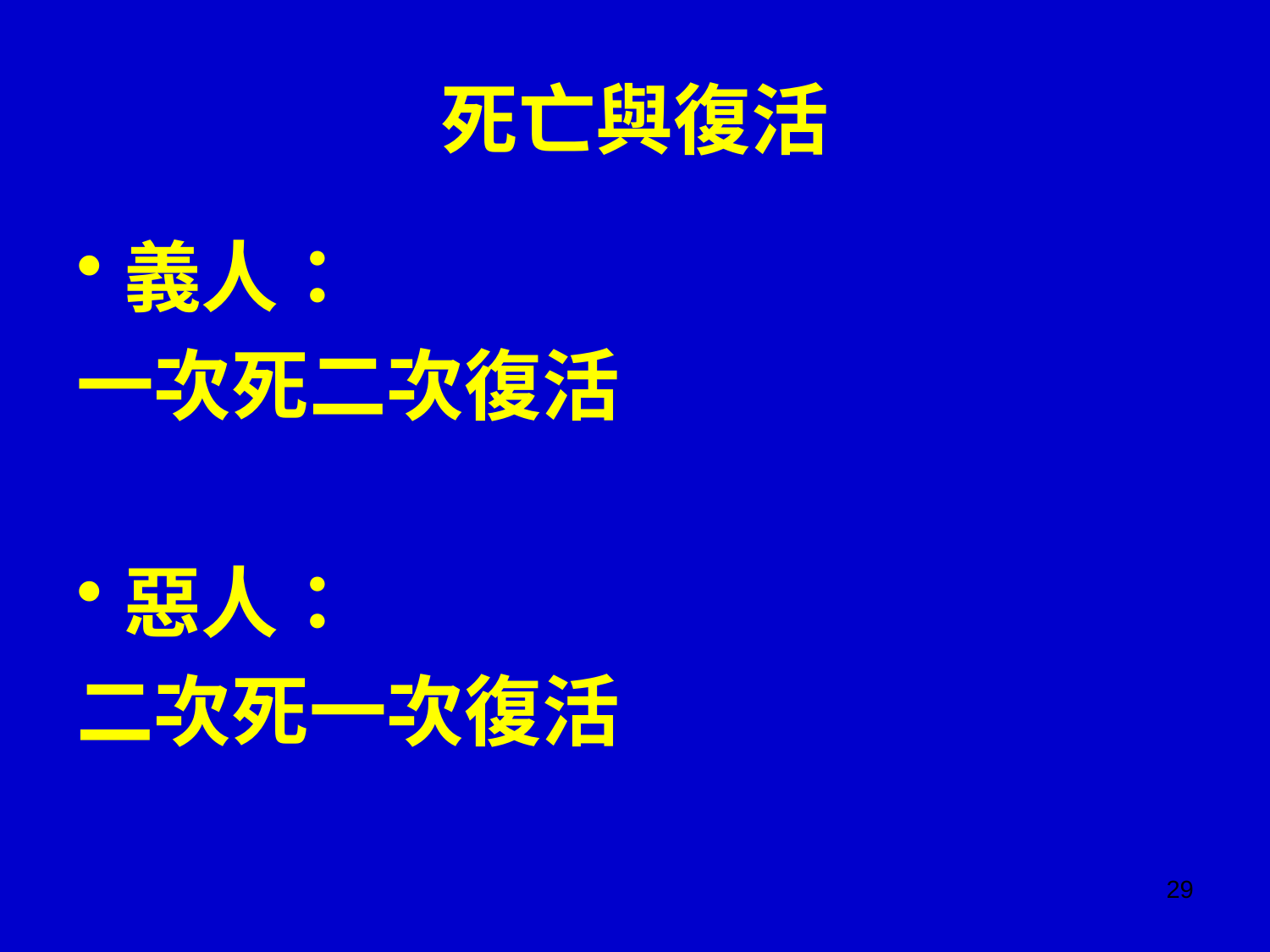

# 死亡與復活
義人：
一次死二次復活

惡人：
二次死一次復活
29